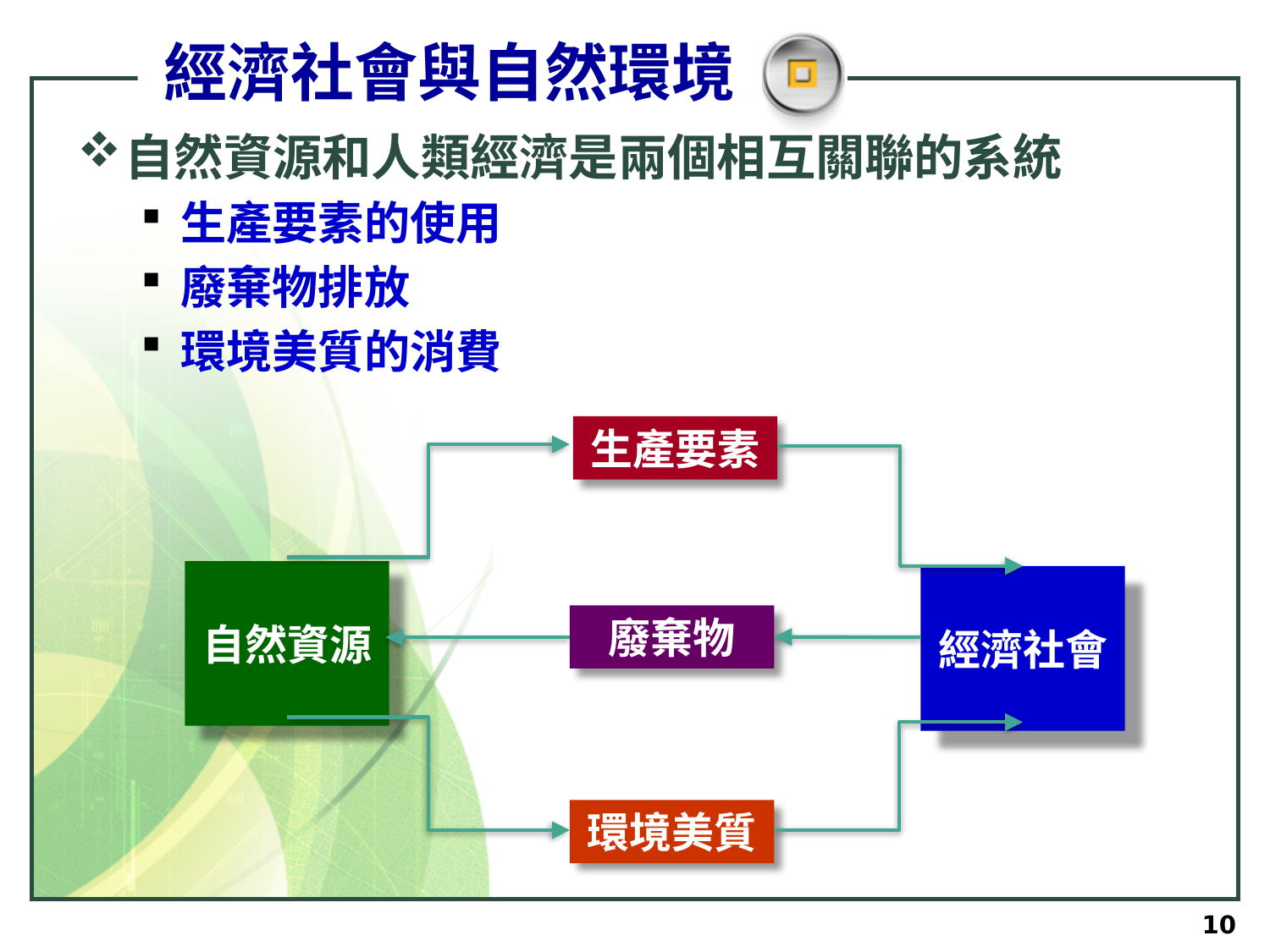

# 經濟社會與自然環境
自然資源和人類經濟是兩個相互關聯的系統
生產要素的使用
廢棄物排放
環境美質的消費
生產要素

自然資源

經濟社會

廢棄物
環境美質
10